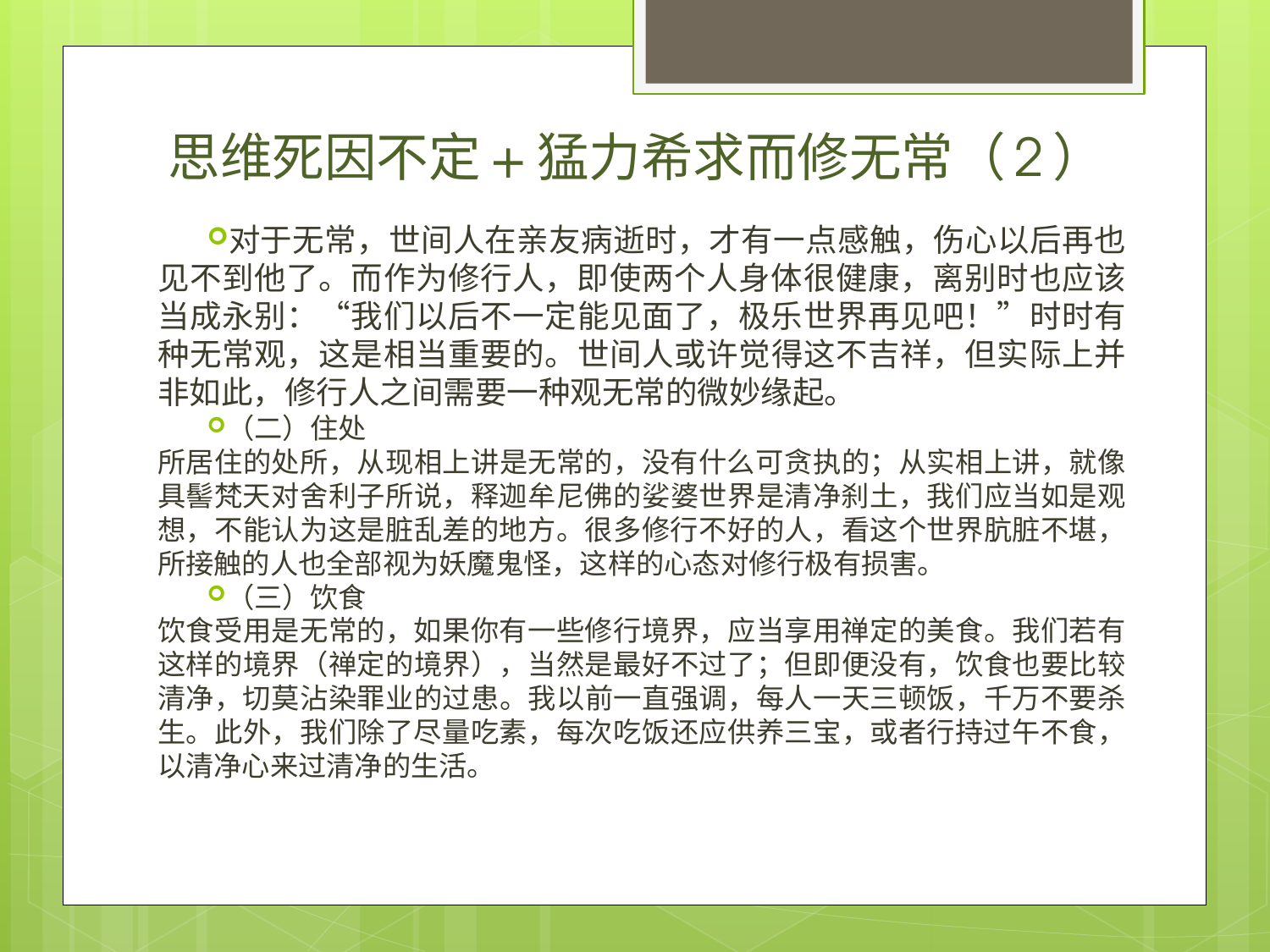

# 思维死因不定+猛力希求而修无常（2）
对于无常，世间人在亲友病逝时，才有一点感触，伤心以后再也见不到他了。而作为修行人，即使两个人身体很健康，离别时也应该当成永别：“我们以后不一定能见面了，极乐世界再见吧！”时时有种无常观，这是相当重要的。世间人或许觉得这不吉祥，但实际上并非如此，修行人之间需要一种观无常的微妙缘起。
（二）住处
所居住的处所，从现相上讲是无常的，没有什么可贪执的；从实相上讲，就像具髻梵天对舍利子所说，释迦牟尼佛的娑婆世界是清净刹土，我们应当如是观想，不能认为这是脏乱差的地方。很多修行不好的人，看这个世界肮脏不堪，所接触的人也全部视为妖魔鬼怪，这样的心态对修行极有损害。
（三）饮食
饮食受用是无常的，如果你有一些修行境界，应当享用禅定的美食。我们若有这样的境界（禅定的境界），当然是最好不过了；但即便没有，饮食也要比较清净，切莫沾染罪业的过患。我以前一直强调，每人一天三顿饭，千万不要杀生。此外，我们除了尽量吃素，每次吃饭还应供养三宝，或者行持过午不食，以清净心来过清净的生活。